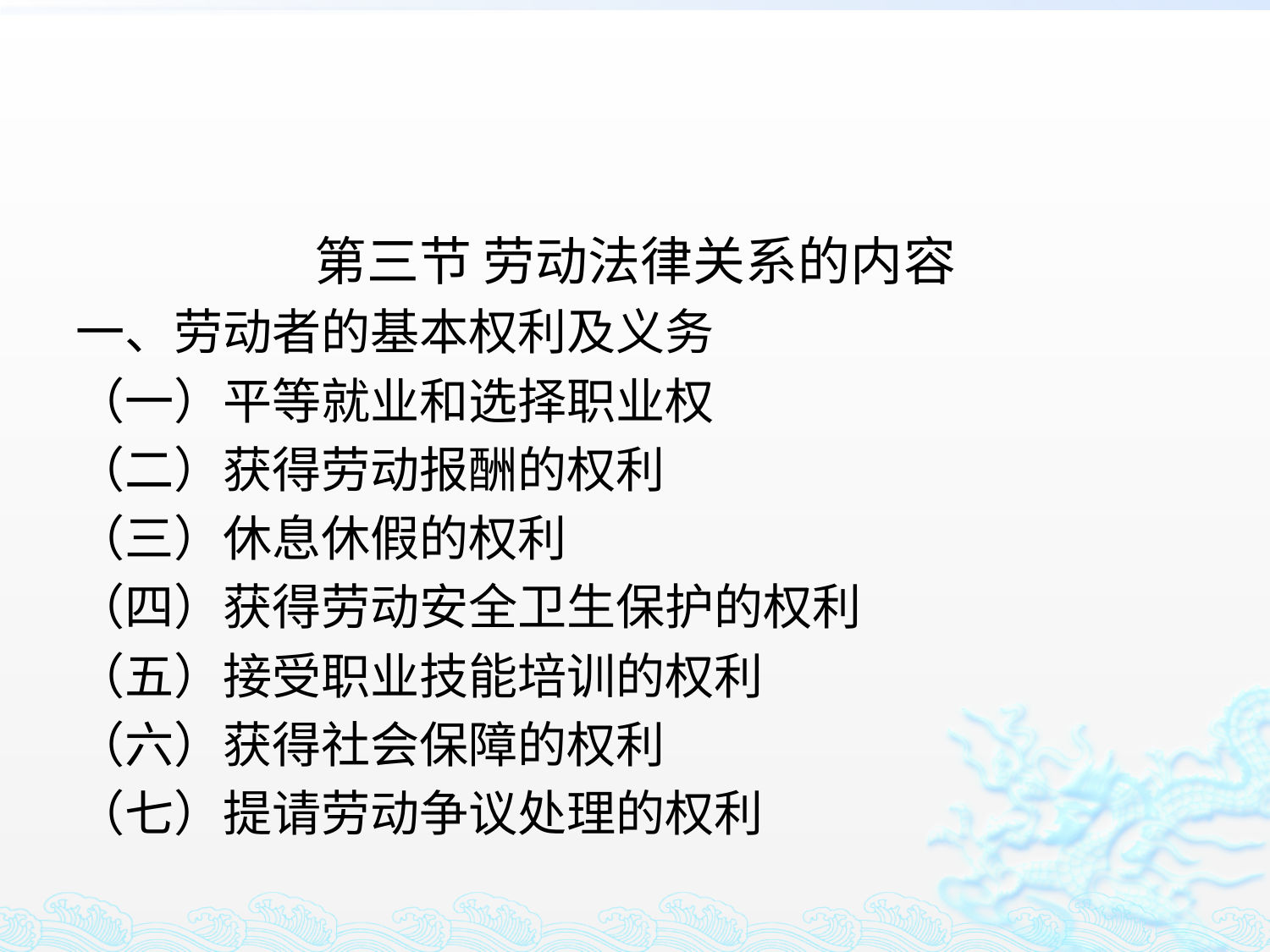

#
第三节 劳动法律关系的内容
一、劳动者的基本权利及义务
（一）平等就业和选择职业权
（二）获得劳动报酬的权利
（三）休息休假的权利
（四）获得劳动安全卫生保护的权利
（五）接受职业技能培训的权利
（六）获得社会保障的权利
（七）提请劳动争议处理的权利